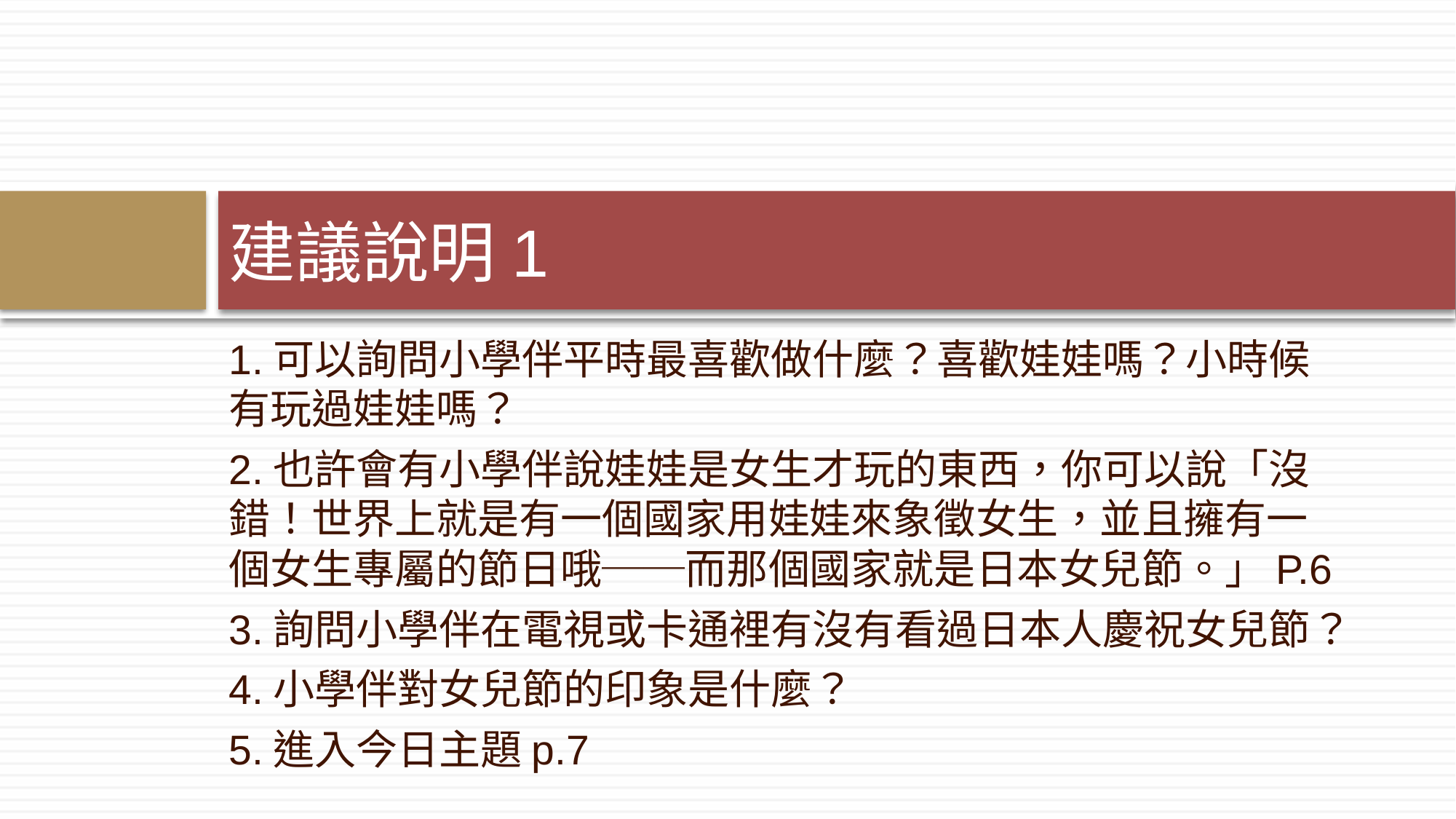

# 建議說明1
1.可以詢問小學伴平時最喜歡做什麼？喜歡娃娃嗎？小時候有玩過娃娃嗎？
2.也許會有小學伴說娃娃是女生才玩的東西，你可以說「沒錯！世界上就是有一個國家用娃娃來象徵女生，並且擁有一個女生專屬的節日哦──而那個國家就是日本女兒節。」P.6
3.詢問小學伴在電視或卡通裡有沒有看過日本人慶祝女兒節？
4.小學伴對女兒節的印象是什麼？
5.進入今日主題p.7